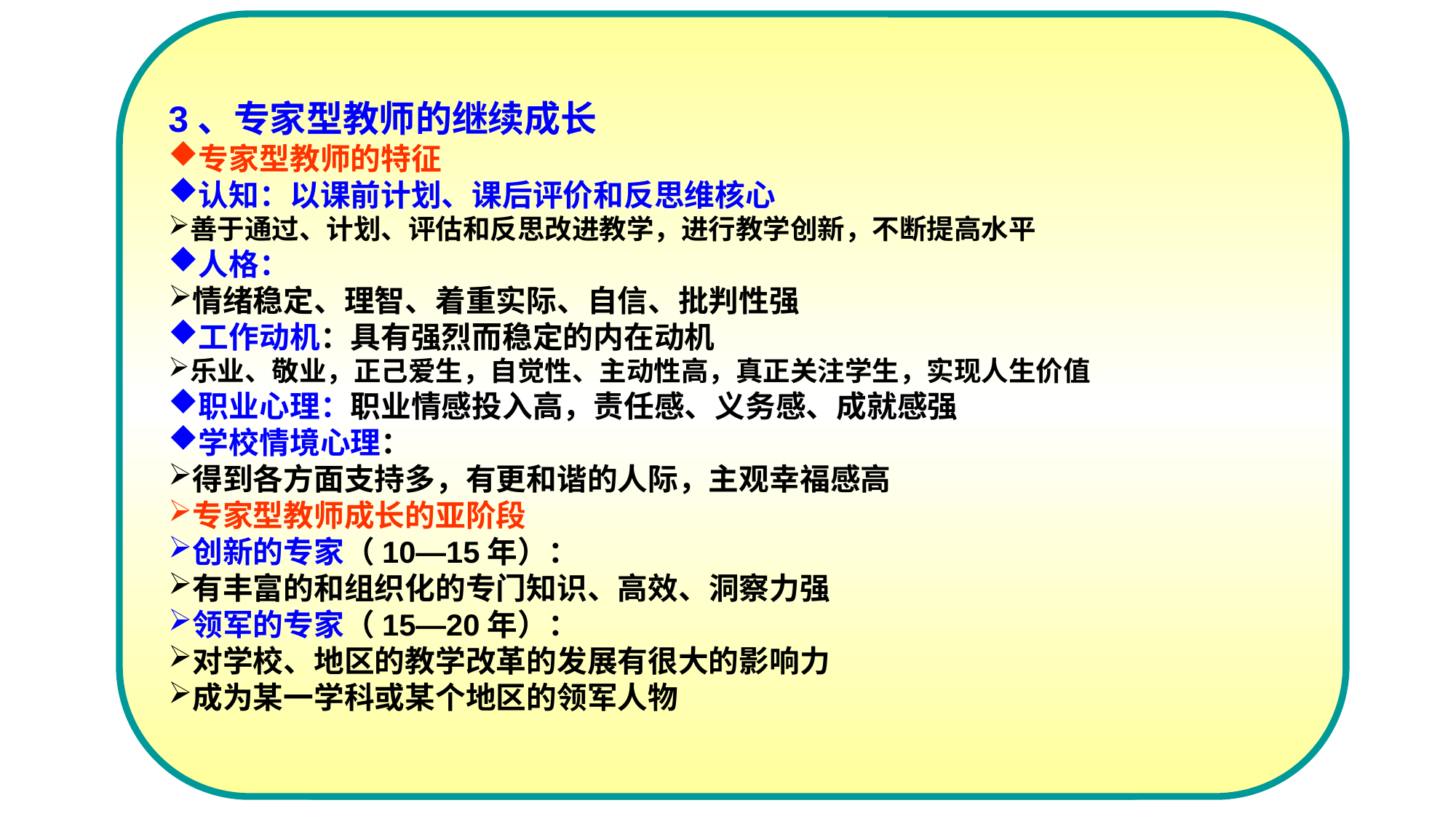

3、专家型教师的继续成长
专家型教师的特征
认知：以课前计划、课后评价和反思维核心
善于通过、计划、评估和反思改进教学，进行教学创新，不断提高水平
人格：
情绪稳定、理智、着重实际、自信、批判性强
工作动机：具有强烈而稳定的内在动机
乐业、敬业，正己爱生，自觉性、主动性高，真正关注学生，实现人生价值
职业心理：职业情感投入高，责任感、义务感、成就感强
学校情境心理：
得到各方面支持多，有更和谐的人际，主观幸福感高
专家型教师成长的亚阶段
创新的专家（10—15年）：
有丰富的和组织化的专门知识、高效、洞察力强
领军的专家（15—20年）：
对学校、地区的教学改革的发展有很大的影响力
成为某一学科或某个地区的领军人物
连榕提出“新手—熟手—专家”的教师成长观
1、从新手到熟手——常规水平的胜任
新手型教师的特征
认知：教学策略体现教学认知能力
备课细到每句话，授课按部就班，课堂调节能力差
人格：热情、外向、活力、活泼
工作动机：成就目标上以成绩目标为主，重外界评价
职业心理
职业承诺上，新手和熟手无不同，都低于专家
职业倦怠上，新手和熟手都高于专家
学校情境心理：
新手得到物质支持、组织支持多，积极情绪、主观幸福感好于熟手
新手型教师成长的亚阶段
自我的新手（1—2年）：重表现，外部动机强，积极，初步形成教学认识
领会的新手（3—5年）：初获教学经验，初步胜任教学，领悟复杂性，
    了解到成分为优秀教师的艰辛
进入熟手阶段，有的怀疑、畏惧甚至离职，热情下降、缺乏主动、消极